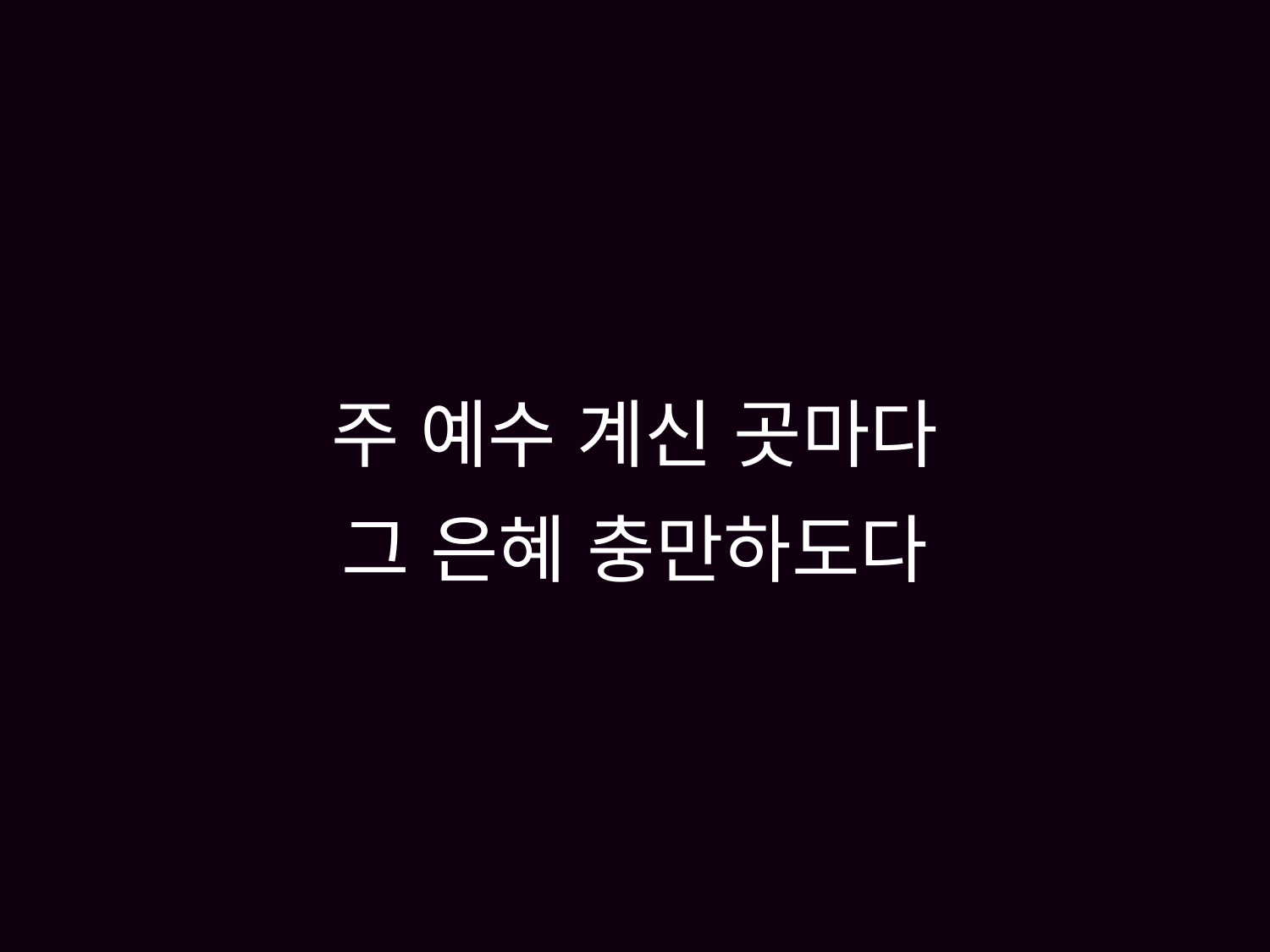

# 주 예수 계신 곳마다 그 은혜 충만하도다